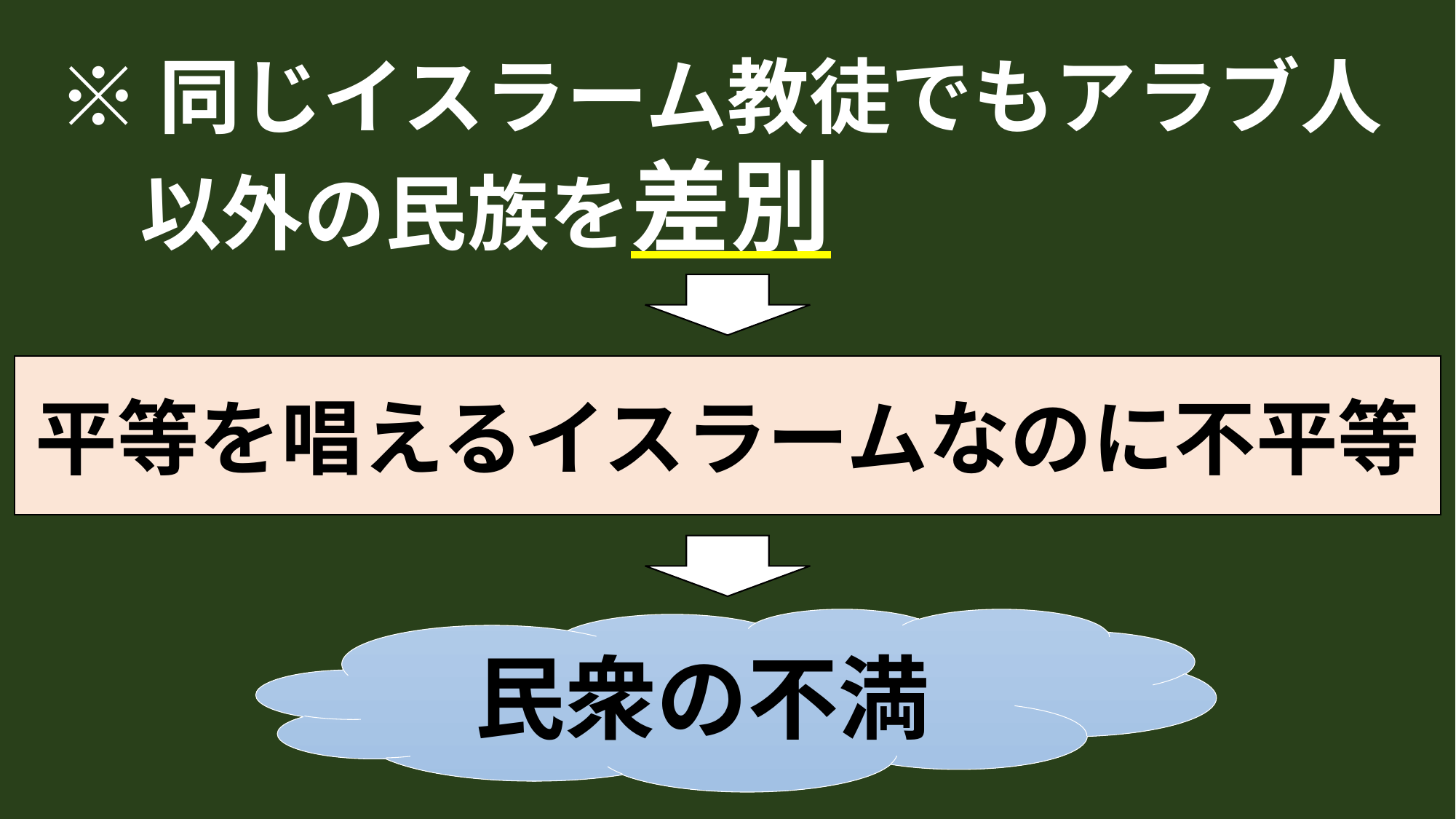

※同じイスラーム教徒でもアラブ人
　以外の民族を差別

平等を唱えるイスラームなのに不平等

民衆の不満